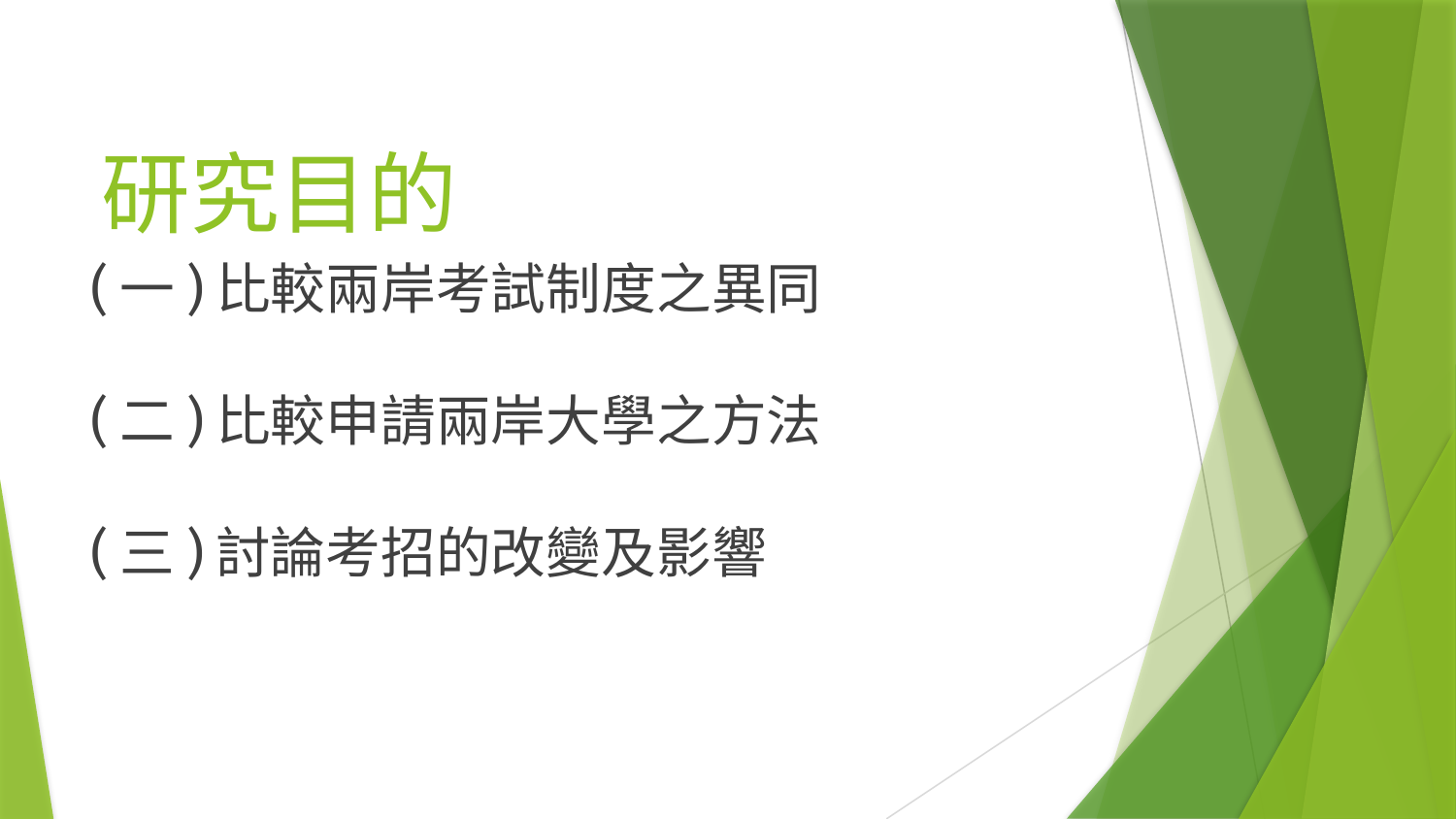

# 研究目的
 (一)比較兩岸考試制度之異同

 (二)比較申請兩岸大學之方法

 (三)討論考招的改變及影響